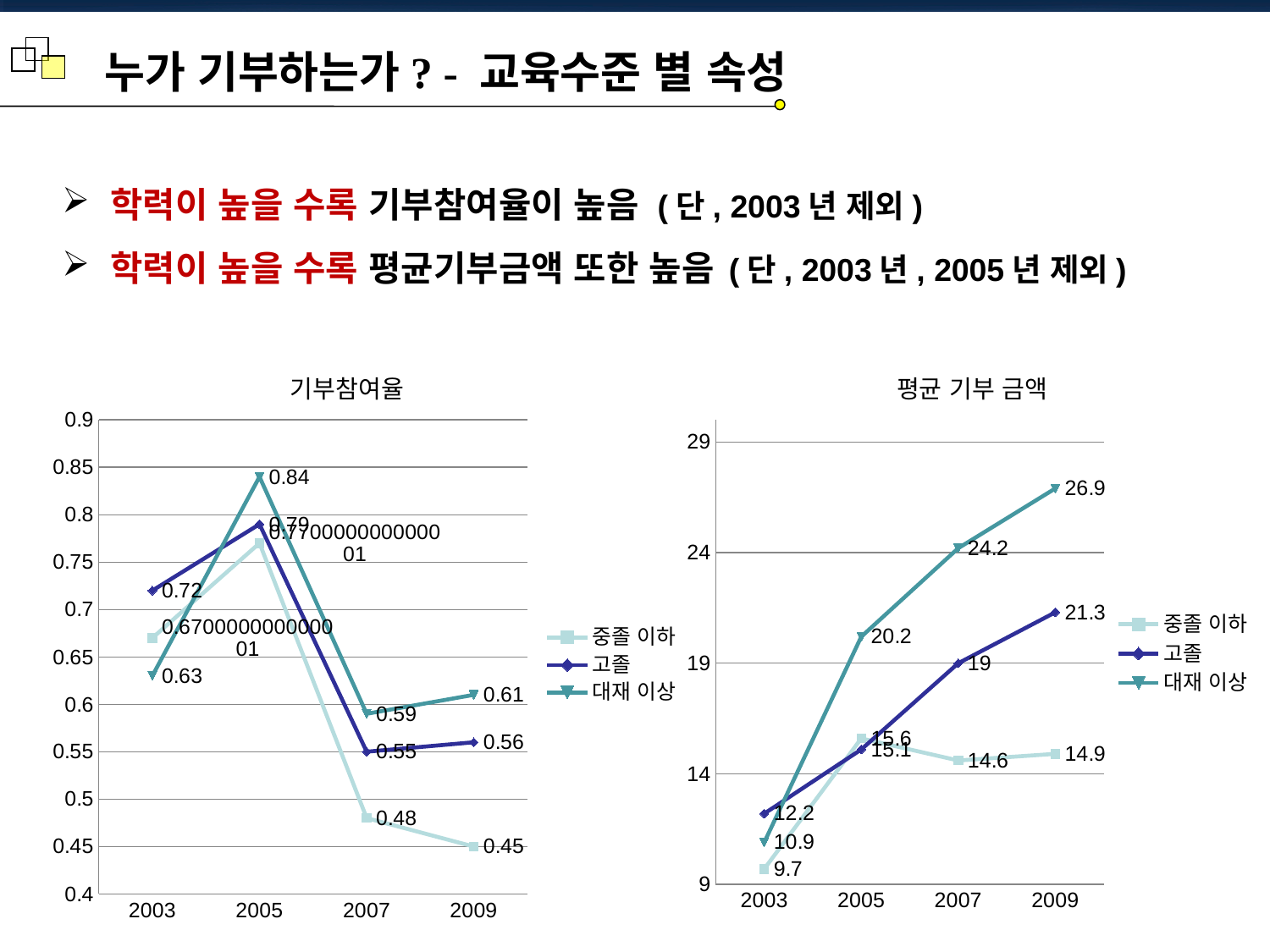

누가 기부하는가? - 교육수준 별 속성
 학력이 높을 수록 기부참여율이 높음 (단, 2003년 제외)
 학력이 높을 수록 평균기부금액 또한 높음 (단, 2003년, 2005년 제외)
기부참여율
평균 기부 금액

### Chart

| Category | 중졸 이하 | 고졸 | 대재 이상 |
|---|---|---|---|
| 2003 | 0.6700000000000007 | 0.7200000000000004 | 0.6300000000000004 |
| 2005 | 0.7700000000000005 | 0.79 | 0.8400000000000004 |
| 2007 | 0.4800000000000002 | 0.55 | 0.59 |
| 2009 | 0.45 | 0.56 | 0.6100000000000004 |

### Chart

| Category | 중졸 이하 | 고졸 | 대재 이상 |
|---|---|---|---|
| 2003 | 9.700000000000001 | 12.2 | 10.9 |
| 2005 | 15.6 | 15.1 | 20.2 |
| 2007 | 14.6 | 19.0 | 24.2 |
| 2009 | 14.9 | 21.3 | 26.9 |